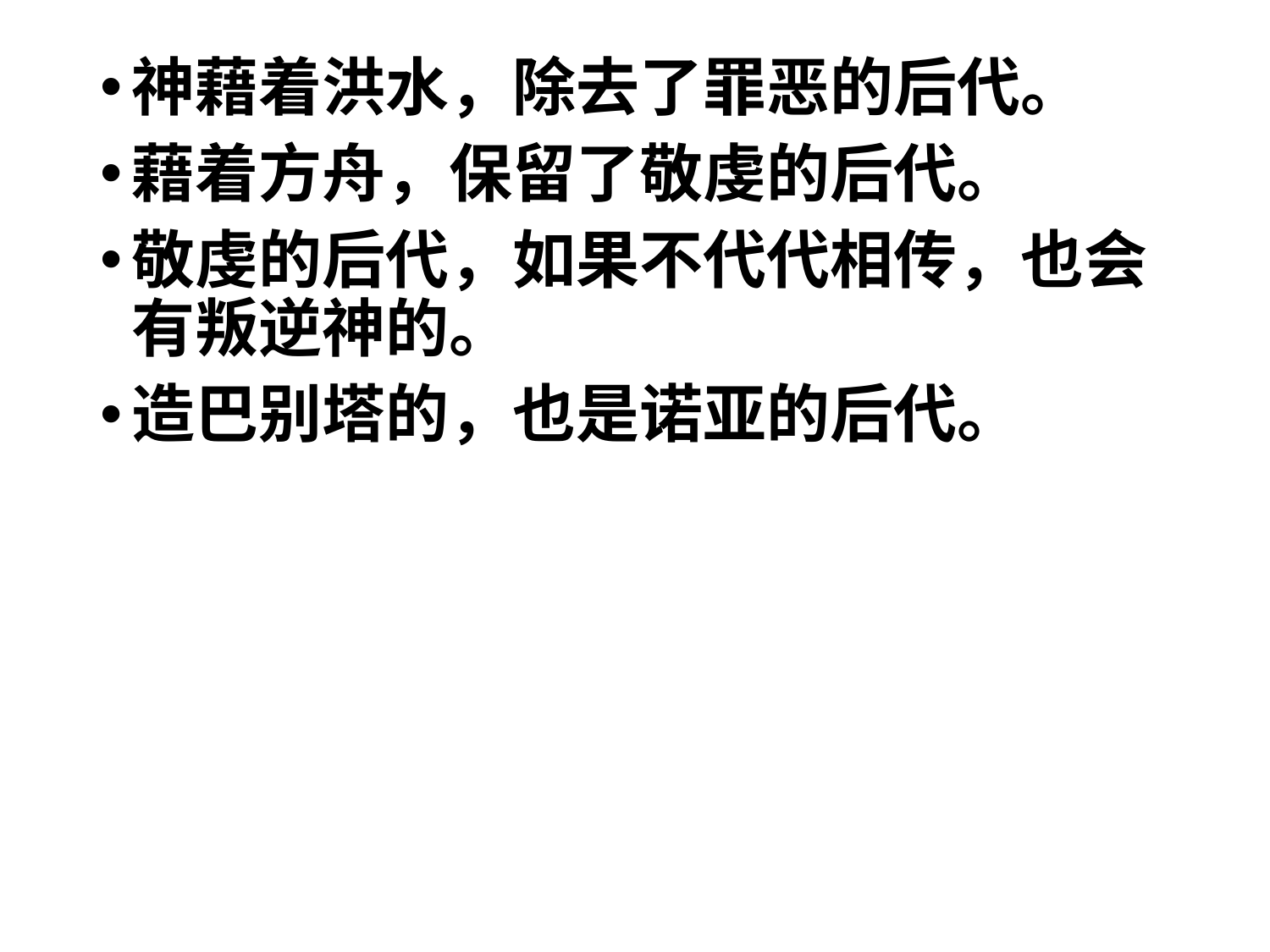

神藉着洪水，除去了罪恶的后代。
藉着方舟，保留了敬虔的后代。
敬虔的后代，如果不代代相传，也会有叛逆神的。
造巴别塔的，也是诺亚的后代。